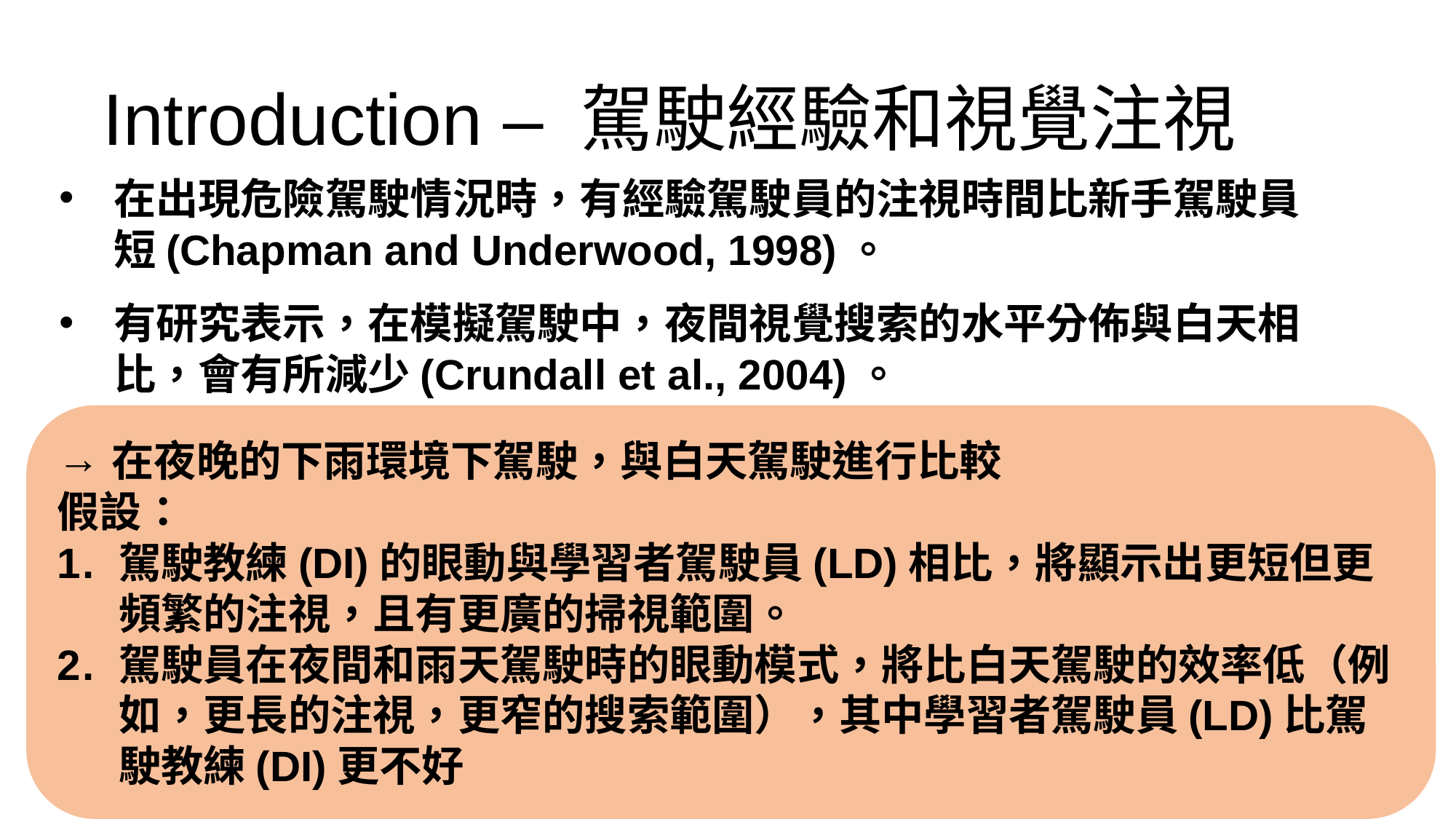

Introduction – 駕駛經驗和視覺注視
在出現危險駕駛情況時，有經驗駕駛員的注視時間比新手駕駛員短(Chapman and Underwood, 1998)。
有研究表示，在模擬駕駛中，夜間視覺搜索的水平分佈與白天相比，會有所減少(Crundall et al., 2004)。
在夜晚的下雨環境下駕駛，與白天駕駛進行比較
假設：
駕駛教練(DI)的眼動與學習者駕駛員(LD)相比，將顯示出更短但更頻繁的注視，且有更廣的掃視範圍。
駕駛員在夜間和雨天駕駛時的眼動模式，將比白天駕駛的效率低（例如，更長的注視，更窄的搜索範圍），其中學習者駕駛員(LD)比駕駛教練(DI)更不好